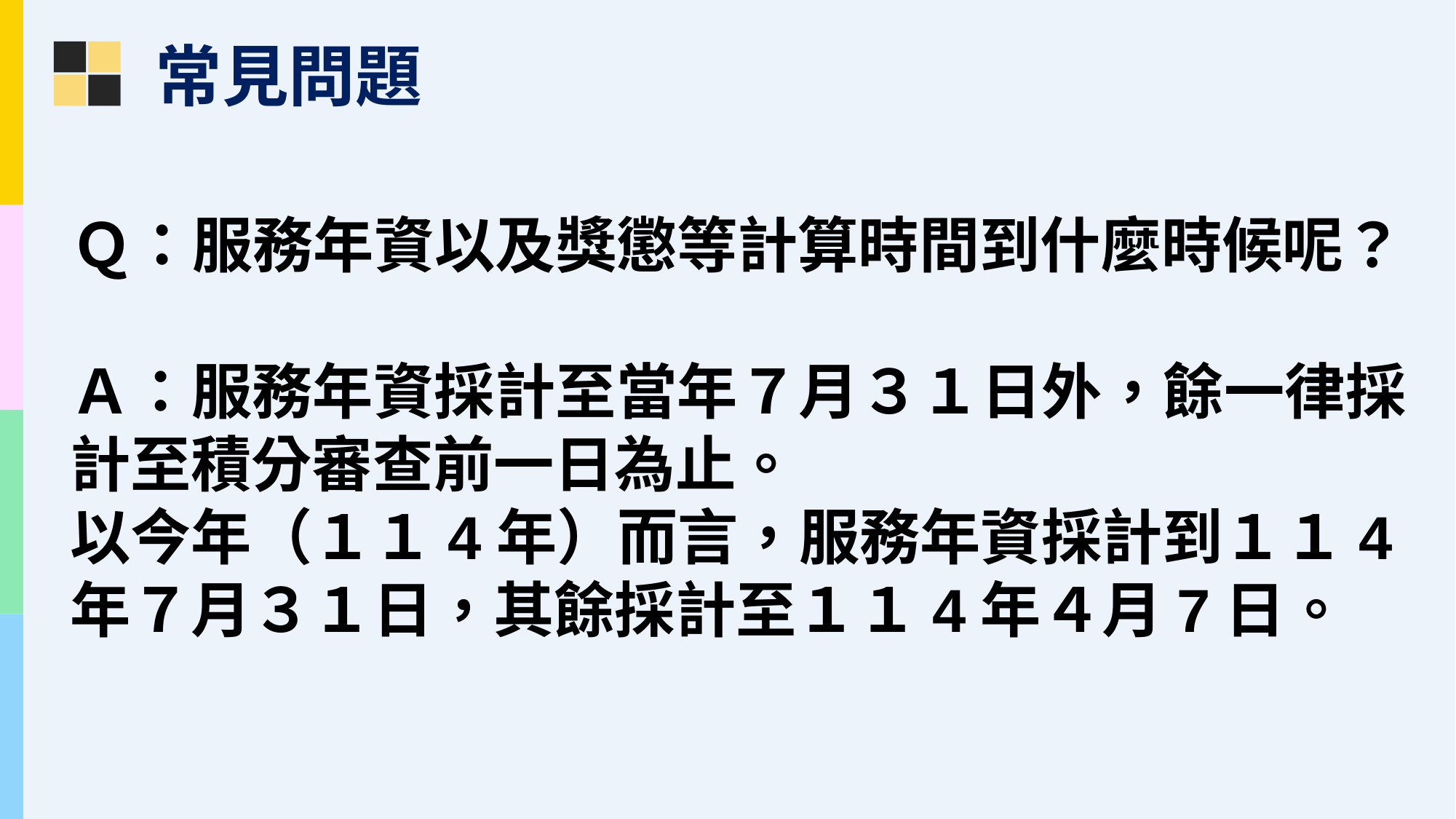

常見問題

Ｑ：服務年資以及獎懲等計算時間到什麼時候呢？
Ａ：服務年資採計至當年７月３１日外，餘一律採計至積分審查前一日為止。
以今年（１１4年）而言，服務年資採計到１１4年７月３１日，其餘採計至１１4年４月7日。